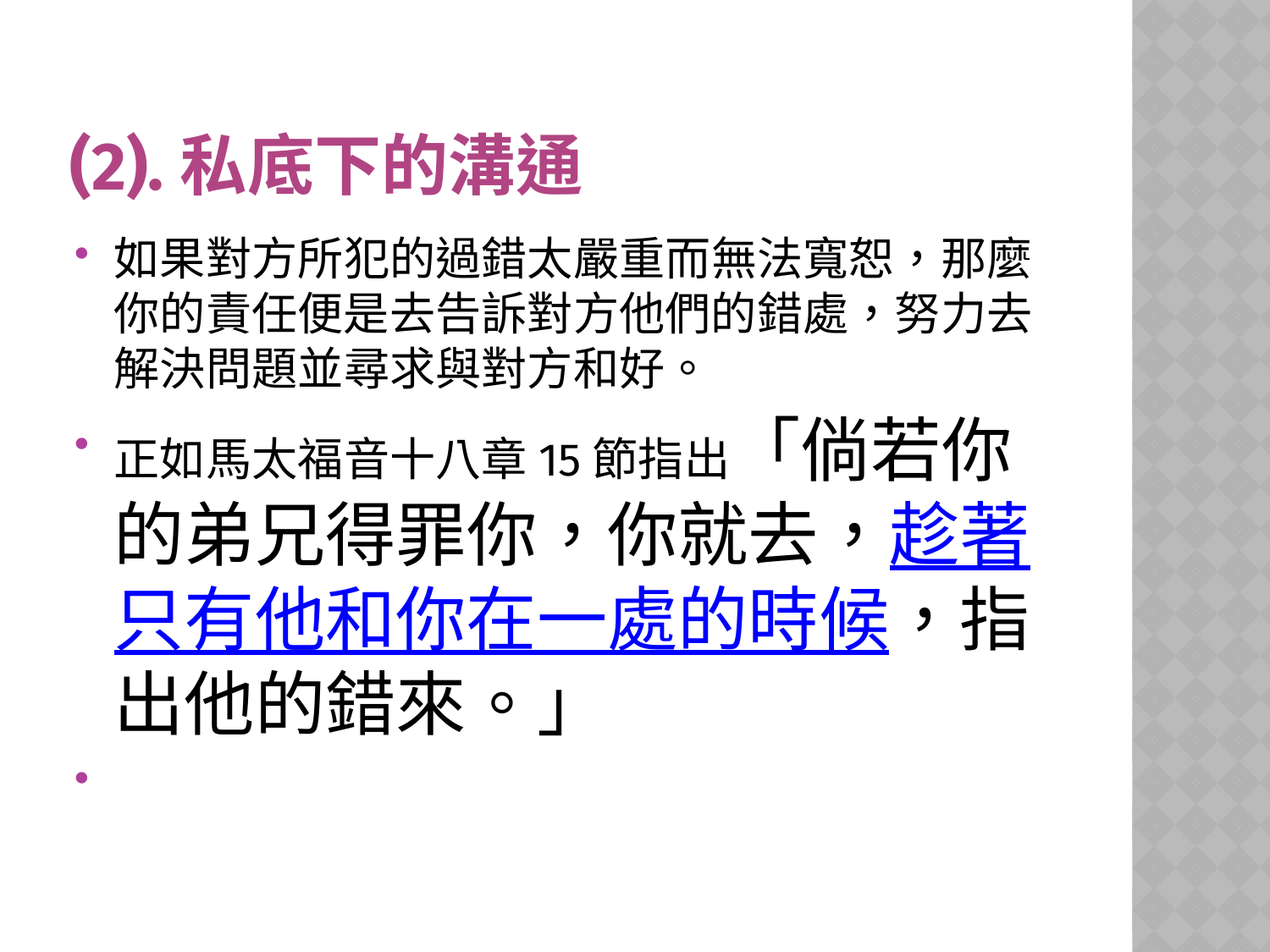

# (2).私底下的溝通
如果對方所犯的過錯太嚴重而無法寬恕，那麼你的責任便是去告訴對方他們的錯處，努力去解決問題並尋求與對方和好。
正如馬太福音十八章15節指出「倘若你的弟兄得罪你，你就去，趁著只有他和你在一處的時候，指出他的錯來。」